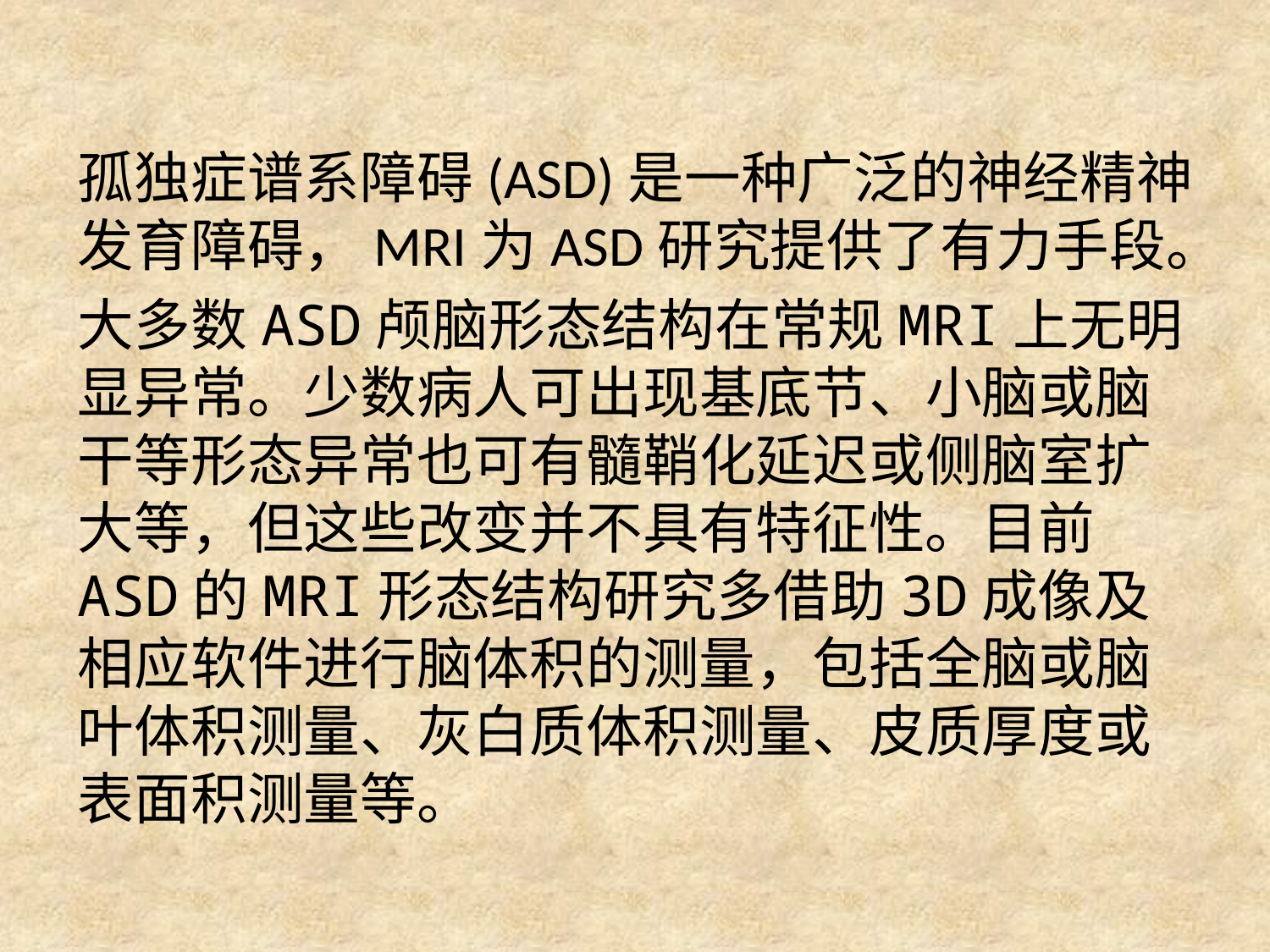

孤独症谱系障碍(ASD)是一种广泛的神经精神发育障碍，MRI为ASD研究提供了有力手段。
大多数ASD颅脑形态结构在常规MRI上无明显异常。少数病人可出现基底节、小脑或脑干等形态异常也可有髓鞘化延迟或侧脑室扩大等，但这些改变并不具有特征性。目前ASD的MRI形态结构研究多借助3D成像及相应软件进行脑体积的测量，包括全脑或脑叶体积测量、灰白质体积测量、皮质厚度或表面积测量等。